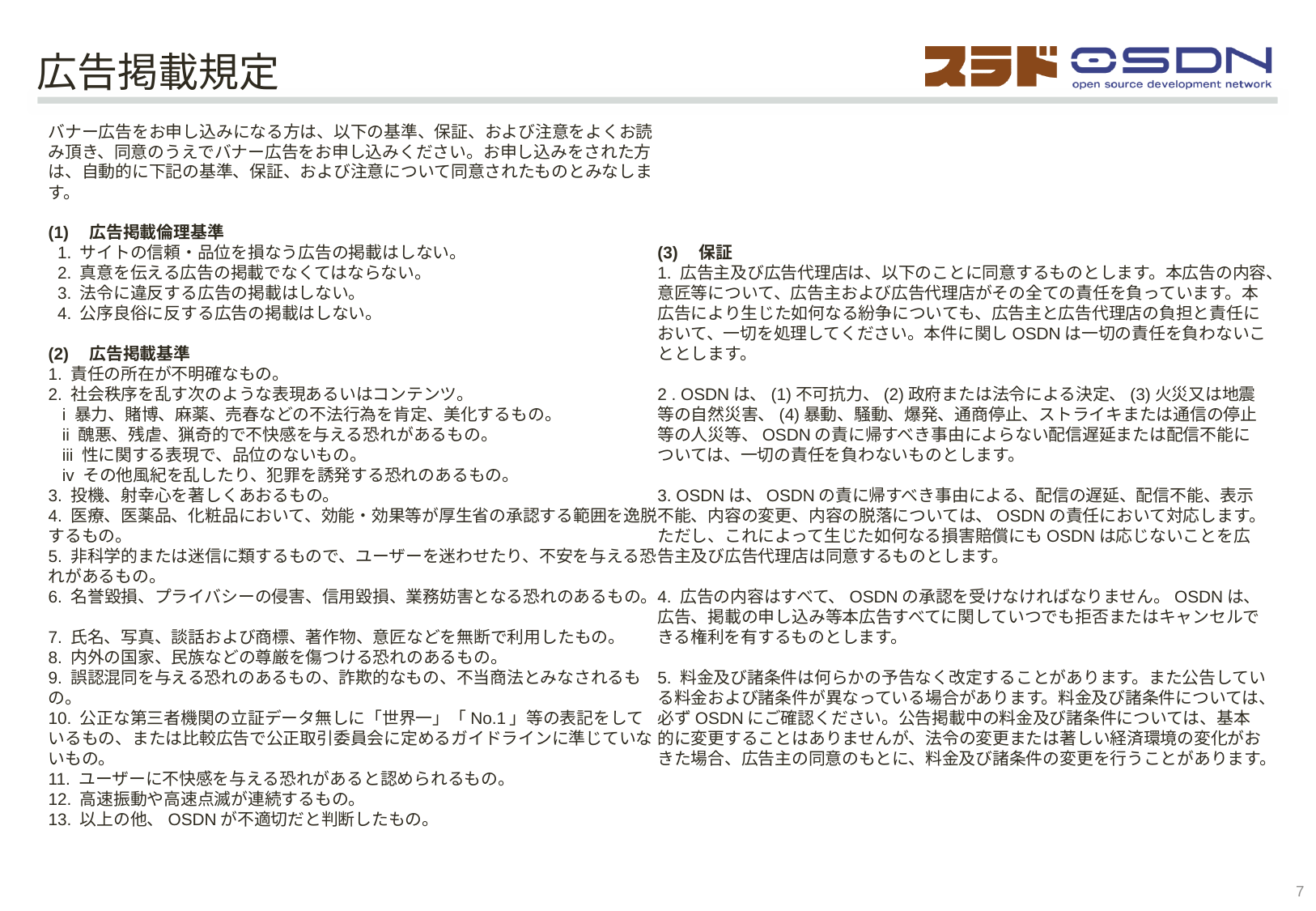

# 広告掲載規定
バナー広告をお申し込みになる方は、以下の基準、保証、および注意をよくお読み頂き、同意のうえでバナー広告をお申し込みください。お申し込みをされた方は、自動的に下記の基準、保証、および注意について同意されたものとみなします。

(1)　広告掲載倫理基準
  1. サイトの信頼・品位を損なう広告の掲載はしない。
  2. 真意を伝える広告の掲載でなくてはならない。
  3. 法令に違反する広告の掲載はしない。
  4. 公序良俗に反する広告の掲載はしない。

(2)　広告掲載基準
1. 責任の所在が不明確なもの。
2. 社会秩序を乱す次のような表現あるいはコンテンツ。
   i 暴力、賭博、麻薬、売春などの不法行為を肯定、美化するもの。
   ii 醜悪、残虐、猟奇的で不快感を与える恐れがあるもの。
   iii 性に関する表現で、品位のないもの。
   iv その他風紀を乱したり、犯罪を誘発する恐れのあるもの。
3. 投機、射幸心を著しくあおるもの。
4. 医療、医薬品、化粧品において、効能・効果等が厚生省の承認する範囲を逸脱するもの。
5. 非科学的または迷信に類するもので、ユーザーを迷わせたり、不安を与える恐れがあるもの。
6. 名誉毀損、プライバシーの侵害、信用毀損、業務妨害となる恐れのあるもの。
7. 氏名、写真、談話および商標、著作物、意匠などを無断で利用したもの。
8. 内外の国家、民族などの尊厳を傷つける恐れのあるもの。
9. 誤認混同を与える恐れのあるもの、詐欺的なもの、不当商法とみなされるもの。
10. 公正な第三者機関の立証データ無しに「世界一」「No.1」等の表記をしているもの、または比較広告で公正取引委員会に定めるガイドラインに準じていないもの。
11. ユーザーに不快感を与える恐れがあると認められるもの。
12. 高速振動や高速点滅が連続するもの。
13. 以上の他、OSDNが不適切だと判断したもの。

(3)　保証
1. 広告主及び広告代理店は、以下のことに同意するものとします。本広告の内容、意匠等について、広告主および広告代理店がその全ての責任を負っています。本広告により生じた如何なる紛争についても、広告主と広告代理店の負担と責任において、一切を処理してください。本件に関しOSDNは一切の責任を負わないこととします。

2 . OSDNは、(1)不可抗力、(2)政府または法令による決定、(3)火災又は地震等の自然災害、(4)暴動、騒動、爆発、通商停止、ストライキまたは通信の停止等の人災等、OSDNの責に帰すべき事由によらない配信遅延または配信不能については、一切の責任を負わないものとします。

3. OSDNは、OSDNの責に帰すべき事由による、配信の遅延、配信不能、表示不能、内容の変更、内容の脱落については、OSDNの責任において対応します。ただし、これによって生じた如何なる損害賠償にもOSDNは応じないことを広告主及び広告代理店は同意するものとします。

4. 広告の内容はすべて、OSDNの承認を受けなければなりません。OSDNは、広告、掲載の申し込み等本広告すべてに関していつでも拒否またはキャンセルできる権利を有するものとします。

5. 料金及び諸条件は何らかの予告なく改定することがあります。また公告している料金および諸条件が異なっている場合があります。料金及び諸条件については、必ずOSDNにご確認ください。公告掲載中の料金及び諸条件については、基本的に変更することはありませんが、法令の変更または著しい経済環境の変化がおきた場合、広告主の同意のもとに、料金及び諸条件の変更を行うことがあります。

7